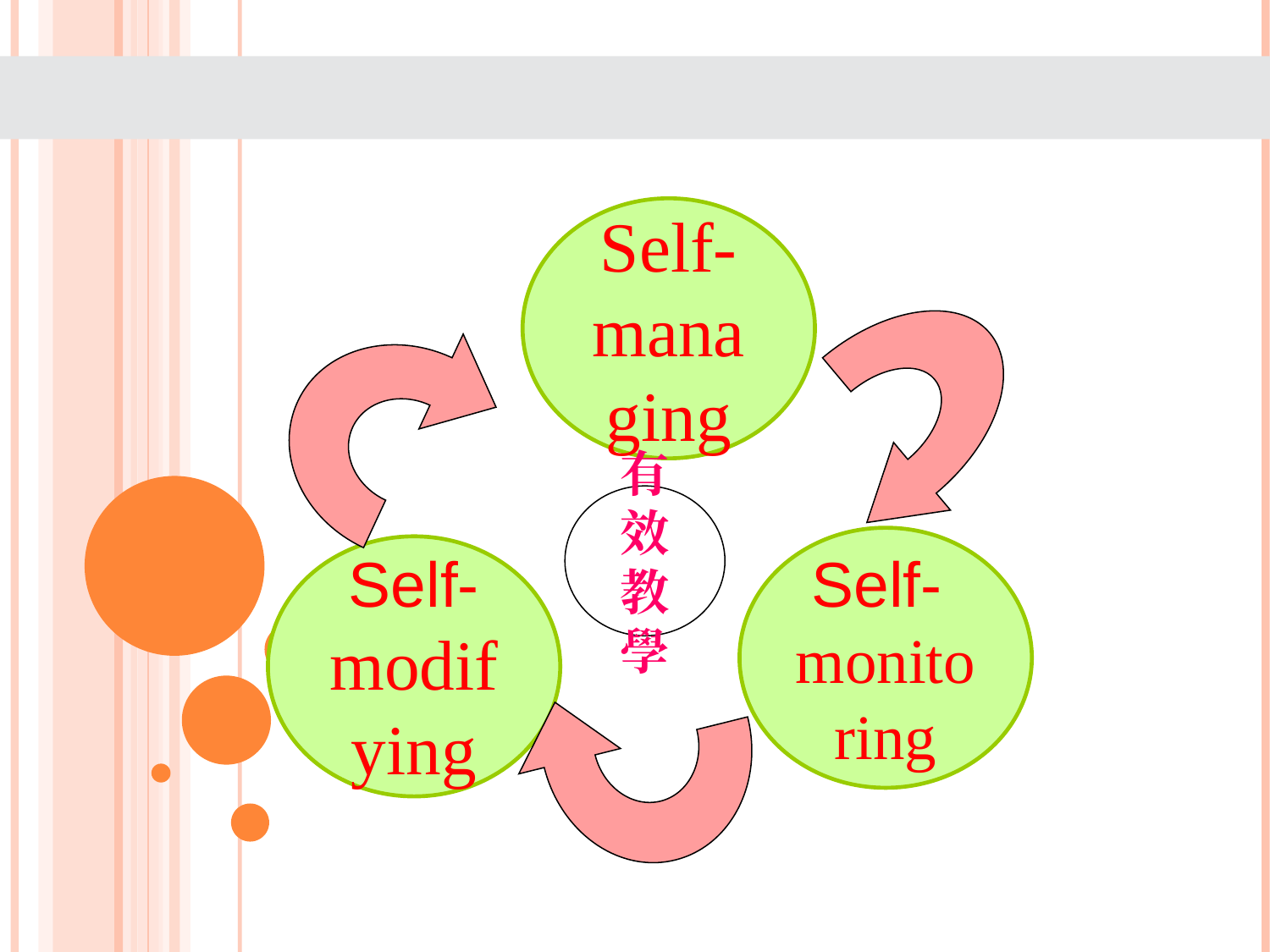

Self-
managing

Self-
monitoring
Self-
modifying

有效
教學